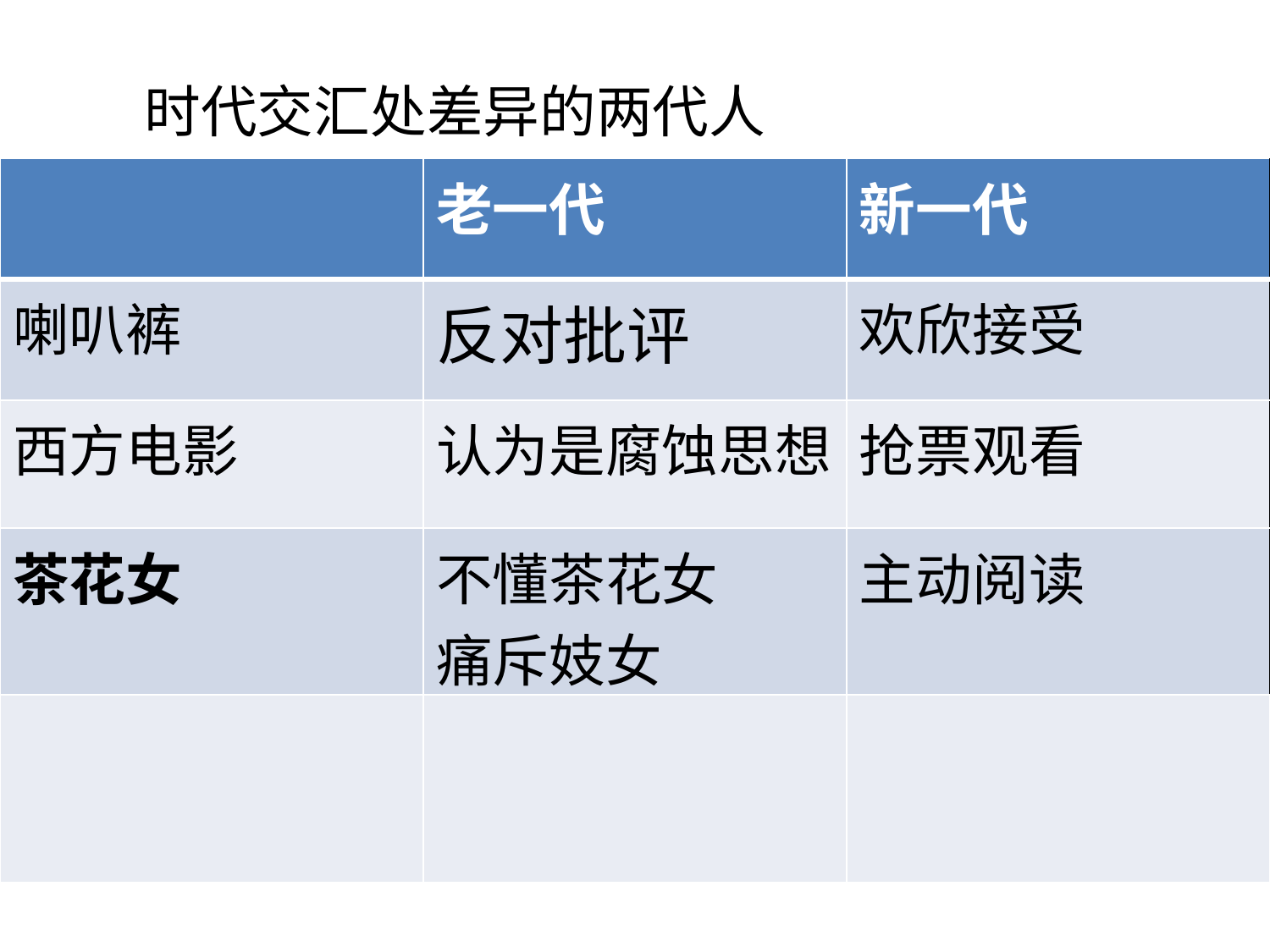

时代交汇处差异的两代人
|  | 老一代 | 新一代 |
| --- | --- | --- |
| 喇叭裤 | 反对批评 | 欢欣接受 |
| 西方电影 | 认为是腐蚀思想 | 抢票观看 |
| 茶花女 | 不懂茶花女 痛斥妓女 | 主动阅读 |
|  |  |  |